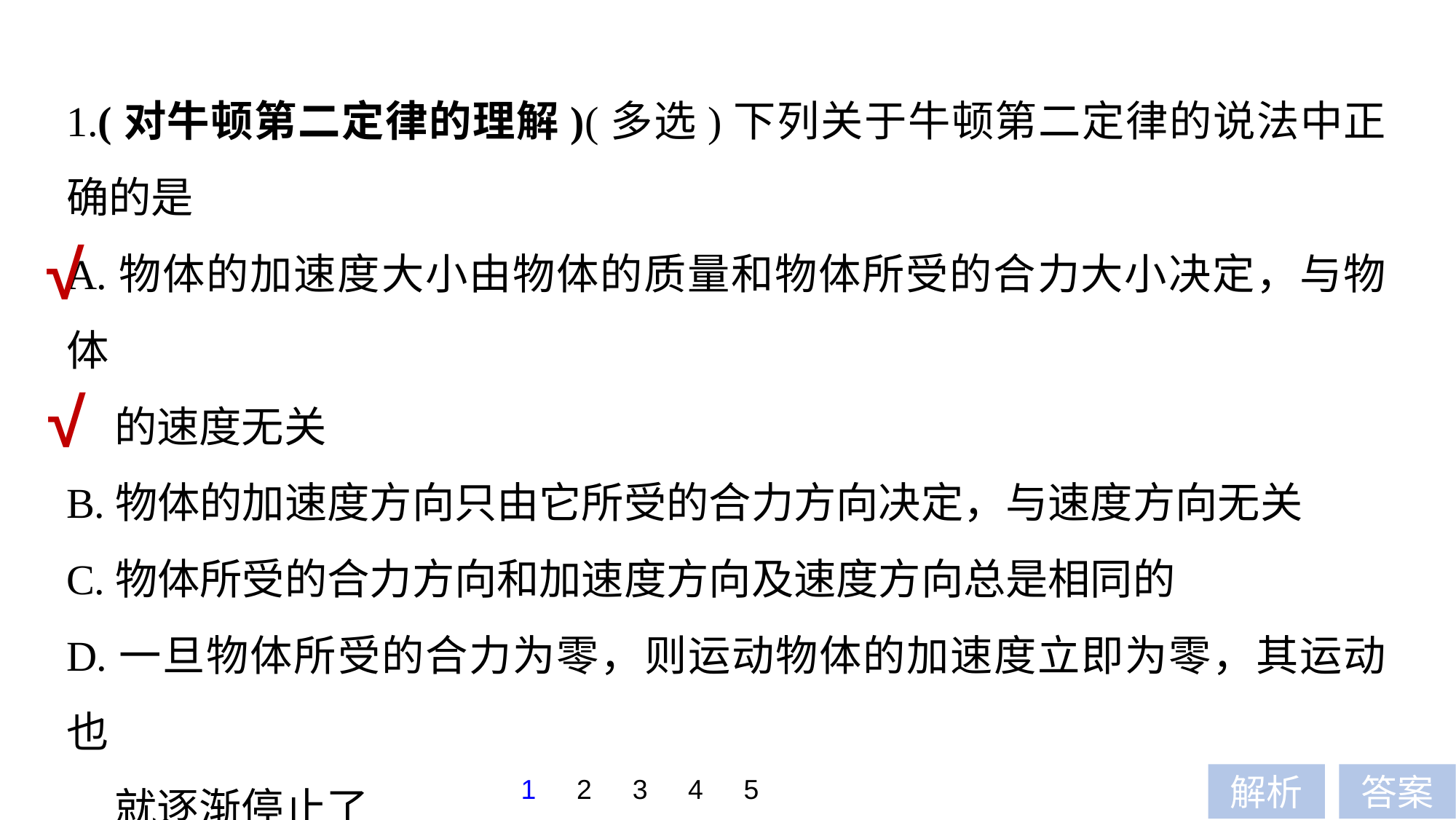

1.(对牛顿第二定律的理解)(多选)下列关于牛顿第二定律的说法中正确的是
A.物体的加速度大小由物体的质量和物体所受的合力大小决定，与物体
    的速度无关
B.物体的加速度方向只由它所受的合力方向决定，与速度方向无关
C.物体所受的合力方向和加速度方向及速度方向总是相同的
D.一旦物体所受的合力为零，则运动物体的加速度立即为零，其运动也
    就逐渐停止了
√
√
1
2
3
4
5
解析
答案